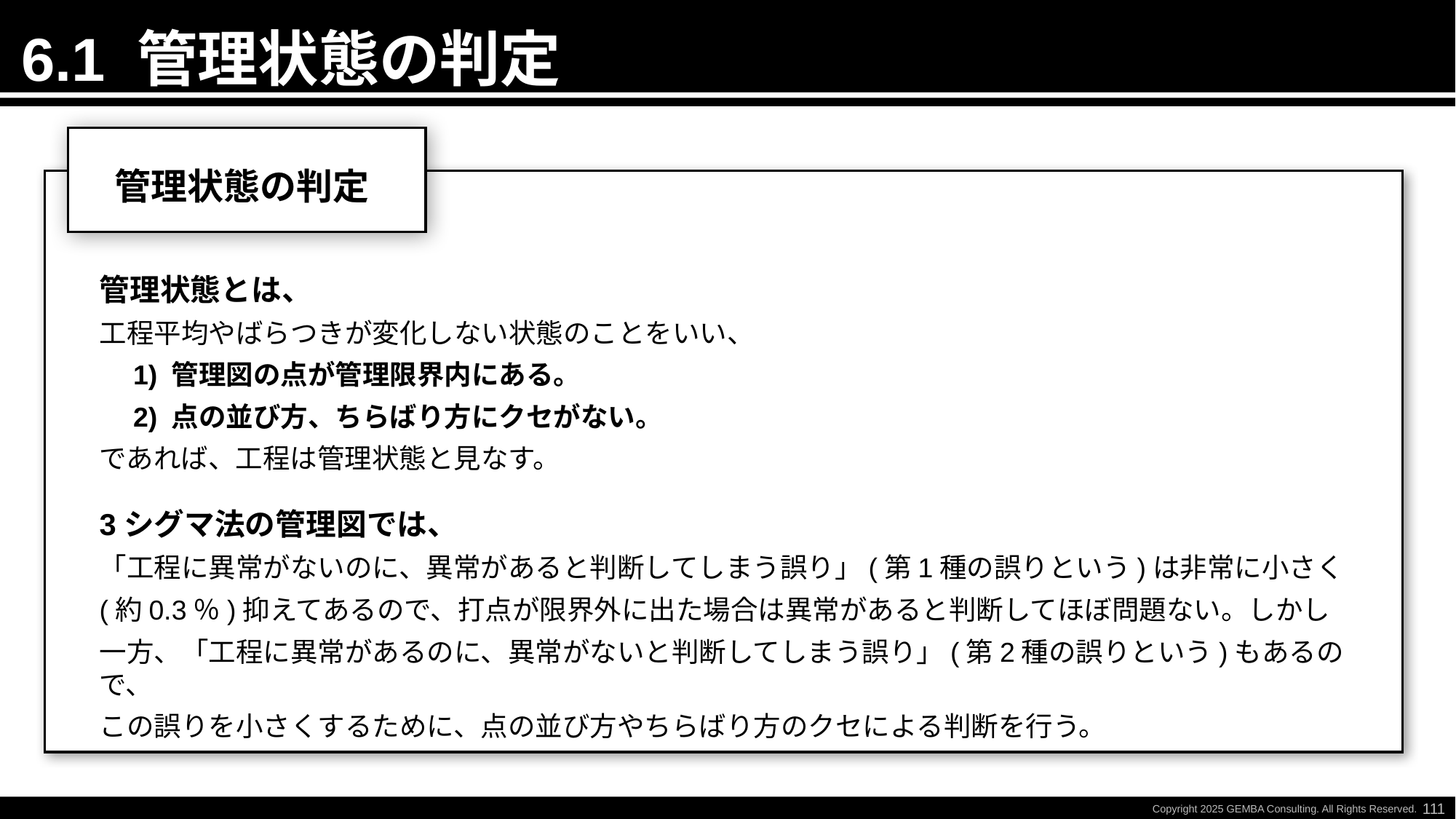

6.1 管理状態の判定

管理状態の判定
標準化と工程改善
管理状態とは、
工程平均やばらつきが変化しない状態のことをいい、
　1) 管理図の点が管理限界内にある。
　2) 点の並び方、ちらばり方にクセがない。
であれば、工程は管理状態と見なす。

3シグマ法の管理図では、
「工程に異常がないのに、異常があると判断してしまう誤り」(第1種の誤りという)は非常に小さく
(約0.3％)抑えてあるので、打点が限界外に出た場合は異常があると判断してほぼ問題ない。しかし
一方、「工程に異常があるのに、異常がないと判断してしまう誤り」(第2種の誤りという)もあるので、
この誤りを小さくするために、点の並び方やちらばり方のクセによる判断を行う。
111